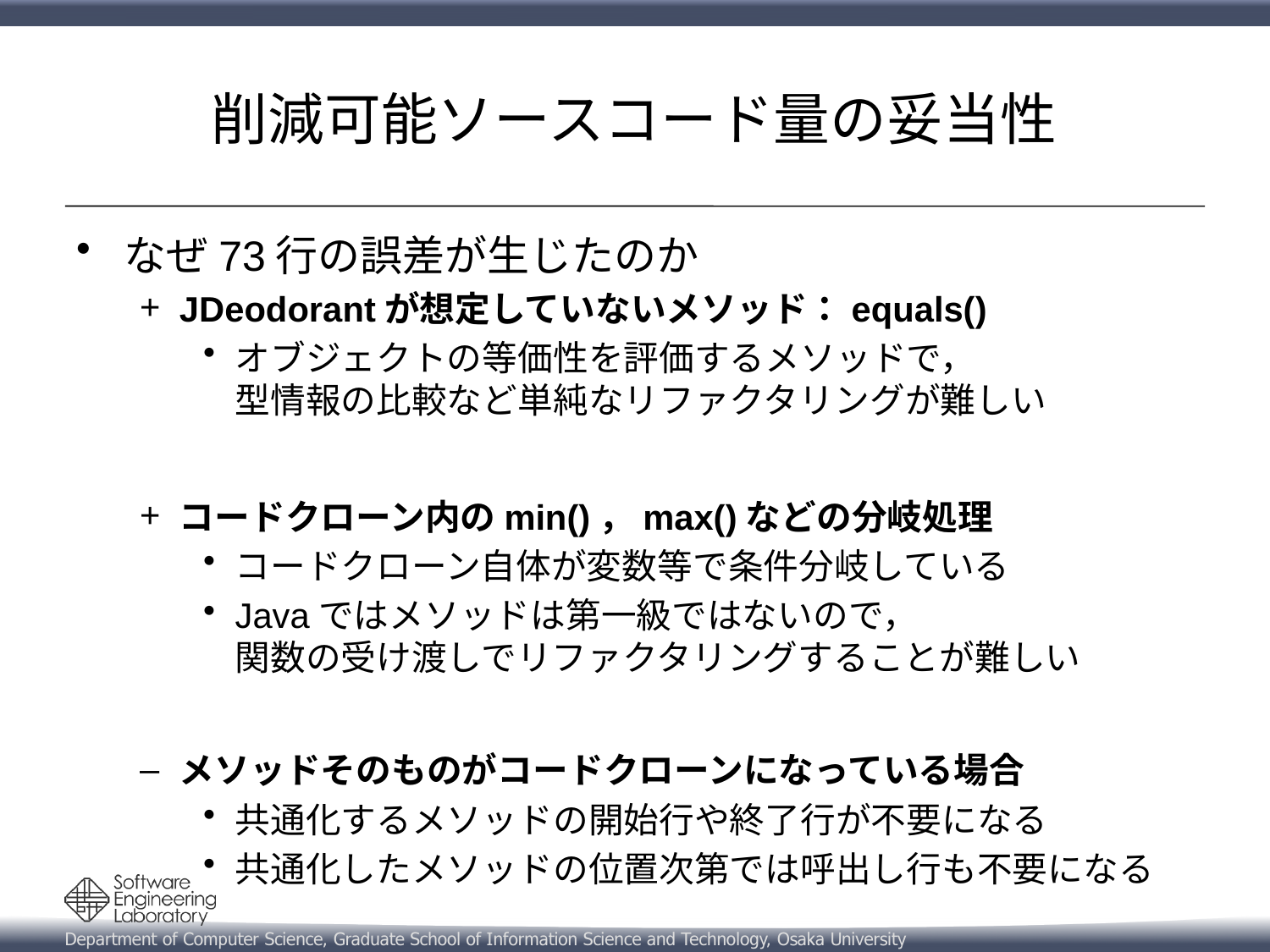

# 削減可能ソースコード量の妥当性
なぜ73行の誤差が生じたのか
JDeodorantが想定していないメソッド：equals()
オブジェクトの等価性を評価するメソッドで，
型情報の比較など単純なリファクタリングが難しい

コードクローン内のmin()，max()などの分岐処理
コードクローン自体が変数等で条件分岐している
Javaではメソッドは第一級ではないので，
関数の受け渡しでリファクタリングすることが難しい

メソッドそのものがコードクローンになっている場合
共通化するメソッドの開始行や終了行が不要になる
共通化したメソッドの位置次第では呼出し行も不要になる